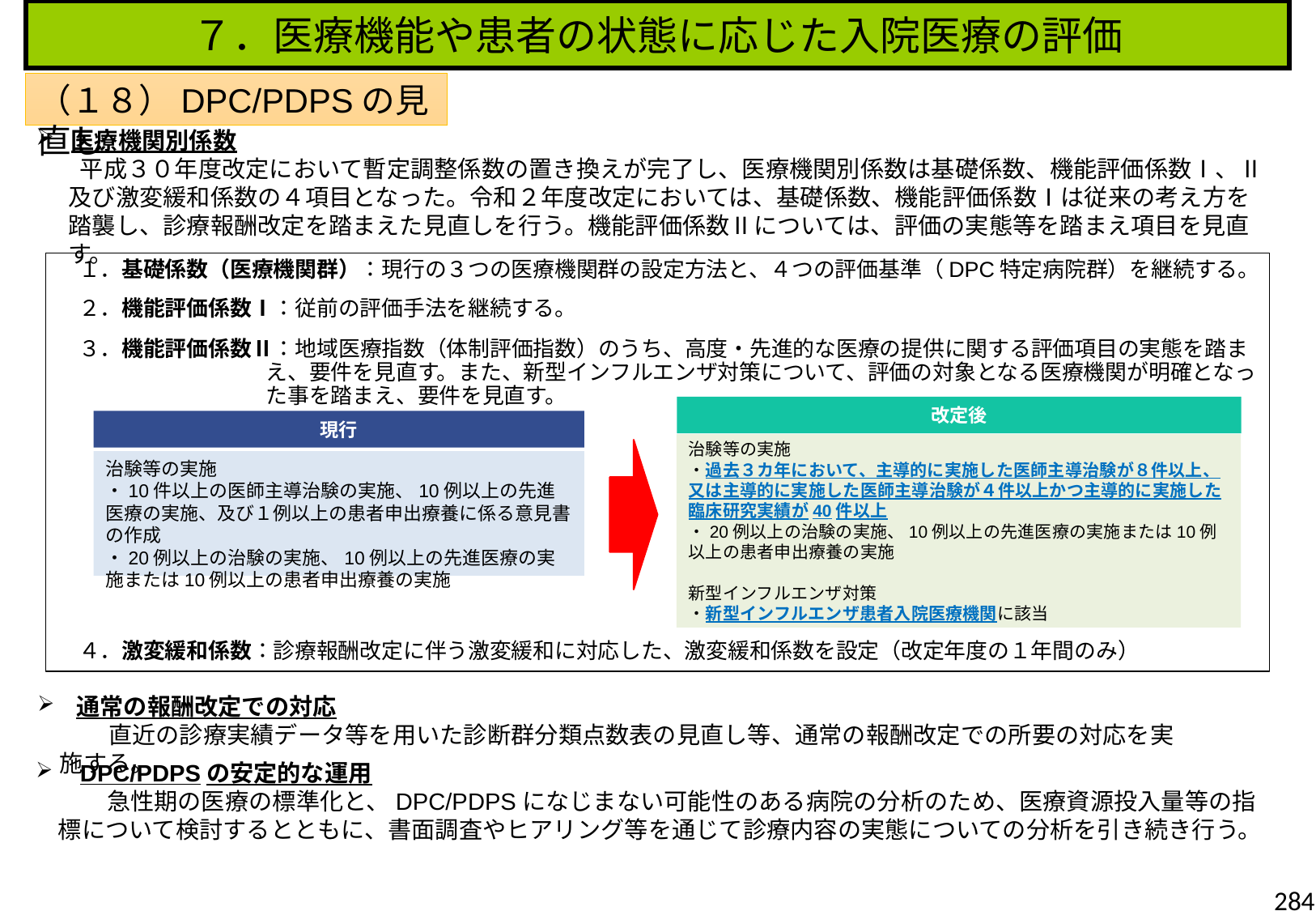

７．医療機能や患者の状態に応じた入院医療の評価
（１８）DPC/PDPSの見直し
医療機関別係数
平成３０年度改定において暫定調整係数の置き換えが完了し、医療機関別係数は基礎係数、機能評価係数Ⅰ、Ⅱ及び激変緩和係数の４項目となった。令和２年度改定においては、基礎係数、機能評価係数Ⅰは従来の考え方を踏襲し、診療報酬改定を踏まえた見直しを行う。機能評価係数Ⅱについては、評価の実態等を踏まえ項目を見直す。
　１．基礎係数（医療機関群）：現行の３つの医療機関群の設定方法と、４つの評価基準（DPC特定病院群）を継続する。
　２．機能評価係数Ⅰ：従前の評価手法を継続する。
　３．機能評価係数Ⅱ：地域医療指数（体制評価指数）のうち、高度・先進的な医療の提供に関する評価項目の実態を踏まえ、要件を見直す。また、新型インフルエンザ対策について、評価の対象となる医療機関が明確となった事を踏まえ、要件を見直す。

　４．激変緩和係数：診療報酬改定に伴う激変緩和に対応した、激変緩和係数を設定（改定年度の１年間のみ）
改定後
現行
治験等の実施
・過去３カ年において、主導的に実施した医師主導治験が８件以上、又は主導的に実施した医師主導治験が４件以上かつ主導的に実施した臨床研究実績が40件以上
・20例以上の治験の実施、10例以上の先進医療の実施または10例以上の患者申出療養の実施

新型インフルエンザ対策
・新型インフルエンザ患者入院医療機関に該当

治験等の実施
・10件以上の医師主導治験の実施、10例以上の先進医療の実施、及び１例以上の患者申出療養に係る意見書の作成
・20例以上の治験の実施、10例以上の先進医療の実施または10例以上の患者申出療養の実施
　通常の報酬改定での対応
　　　直近の診療実績データ等を用いた診断群分類点数表の見直し等、通常の報酬改定での所要の対応を実施する。
　DPC/PDPSの安定的な運用
　　　急性期の医療の標準化と、DPC/PDPSになじまない可能性のある病院の分析のため、医療資源投入量等の指標について検討するとともに、書面調査やヒアリング等を通じて診療内容の実態についての分析を引き続き行う。
284